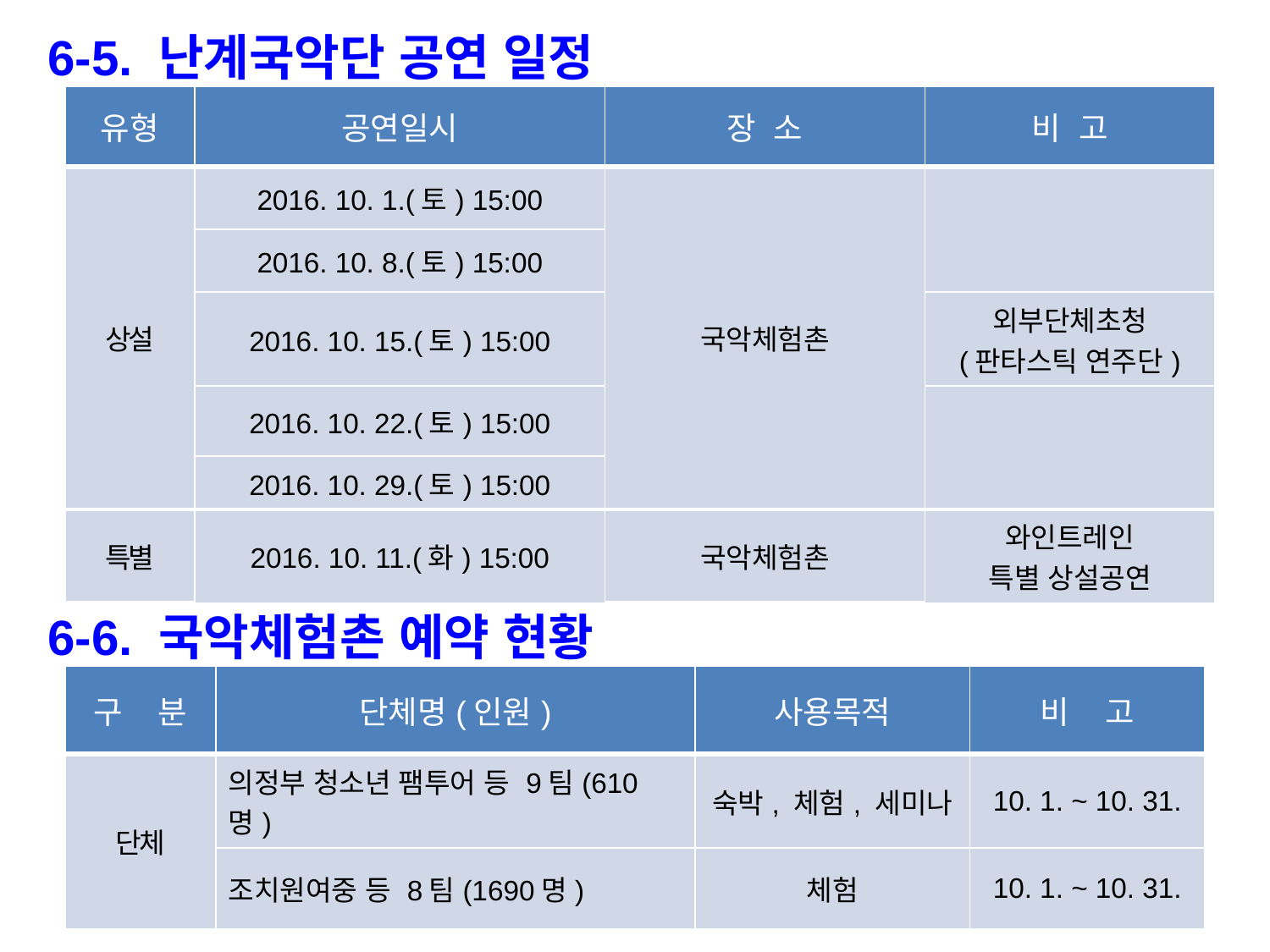

6-5. 난계국악단 공연 일정
| 유형 | 공연일시 | 장 소 | 비 고 |
| --- | --- | --- | --- |
| 상설 | 2016. 10. 1.(토) 15:00 | 국악체험촌 |  |
|  | 2016. 10. 8.(토) 15:00 |  |  |
|  | 2016. 10. 15.(토) 15:00 |  | 외부단체초청 (판타스틱 연주단) |
|  | 2016. 10. 22.(토) 15:00 |  |  |
|  | 2016. 10. 29.(토) 15:00 |  |  |
| 특별 | 2016. 10. 11.(화) 15:00 | 국악체험촌 | 와인트레인 특별 상설공연 |
6-6. 국악체험촌 예약 현황
| 구 분 | 단체명(인원) | 사용목적 | 비 고 |
| --- | --- | --- | --- |
| 단체 | 의정부 청소년 팸투어 등 9팀(610명) | 숙박, 체험, 세미나 | 10. 1. ~ 10. 31. |
|  | 조치원여중 등 8팀(1690명) | 체험 | 10. 1. ~ 10. 31. |